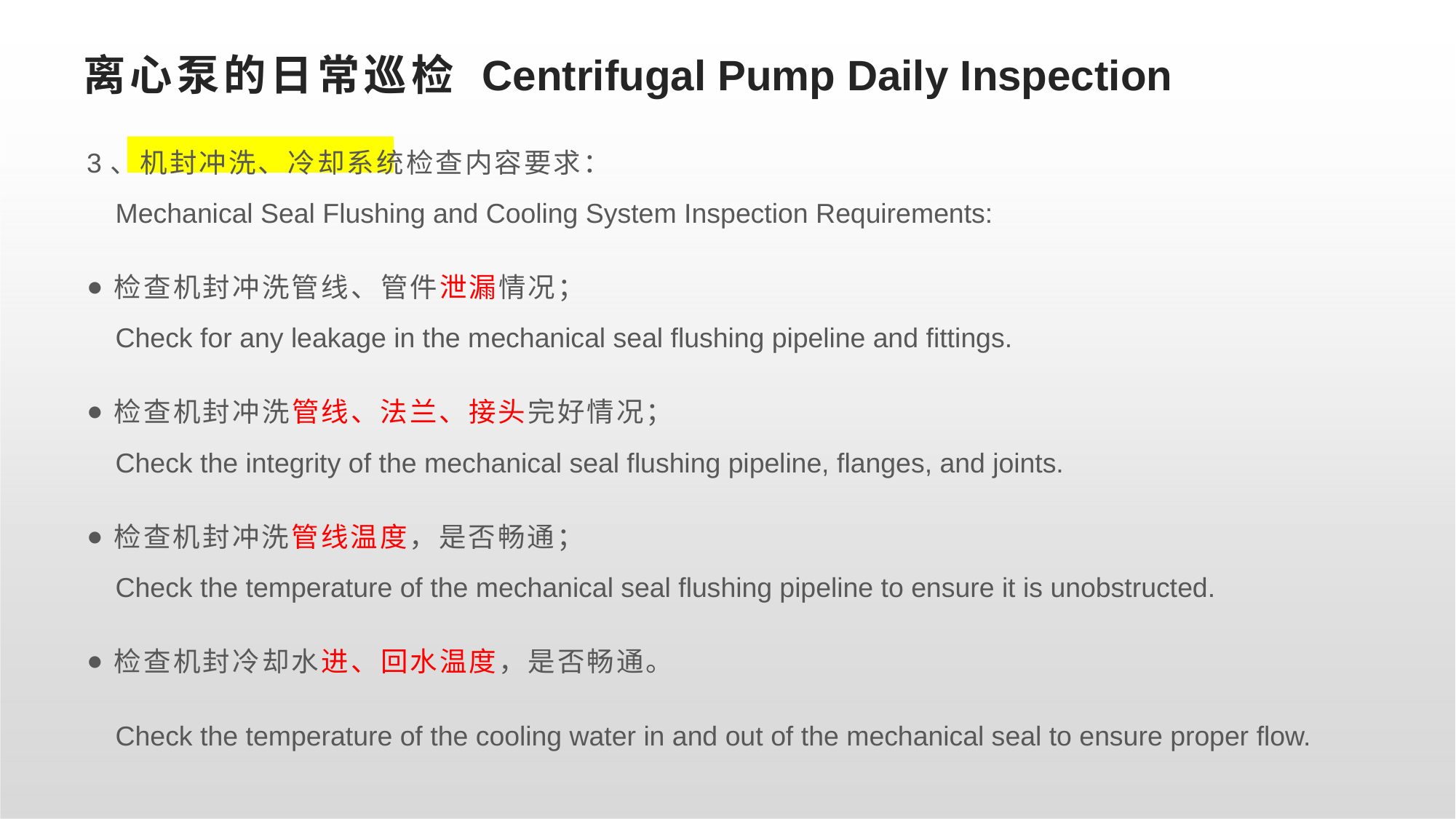

离心泵的日常巡检 Centrifugal Pump Daily Inspection
3、机封冲洗、冷却系统检查内容要求：
	Mechanical Seal Flushing and Cooling System Inspection Requirements:
检查机封冲洗管线、管件泄漏情况；
	Check for any leakage in the mechanical seal flushing pipeline and fittings.
检查机封冲洗管线、法兰、接头完好情况；
	Check the integrity of the mechanical seal flushing pipeline, flanges, and joints.
检查机封冲洗管线温度，是否畅通；
	Check the temperature of the mechanical seal flushing pipeline to ensure it is unobstructed.
检查机封冷却水进、回水温度，是否畅通。
	Check the temperature of the cooling water in and out of the mechanical seal to ensure proper flow.